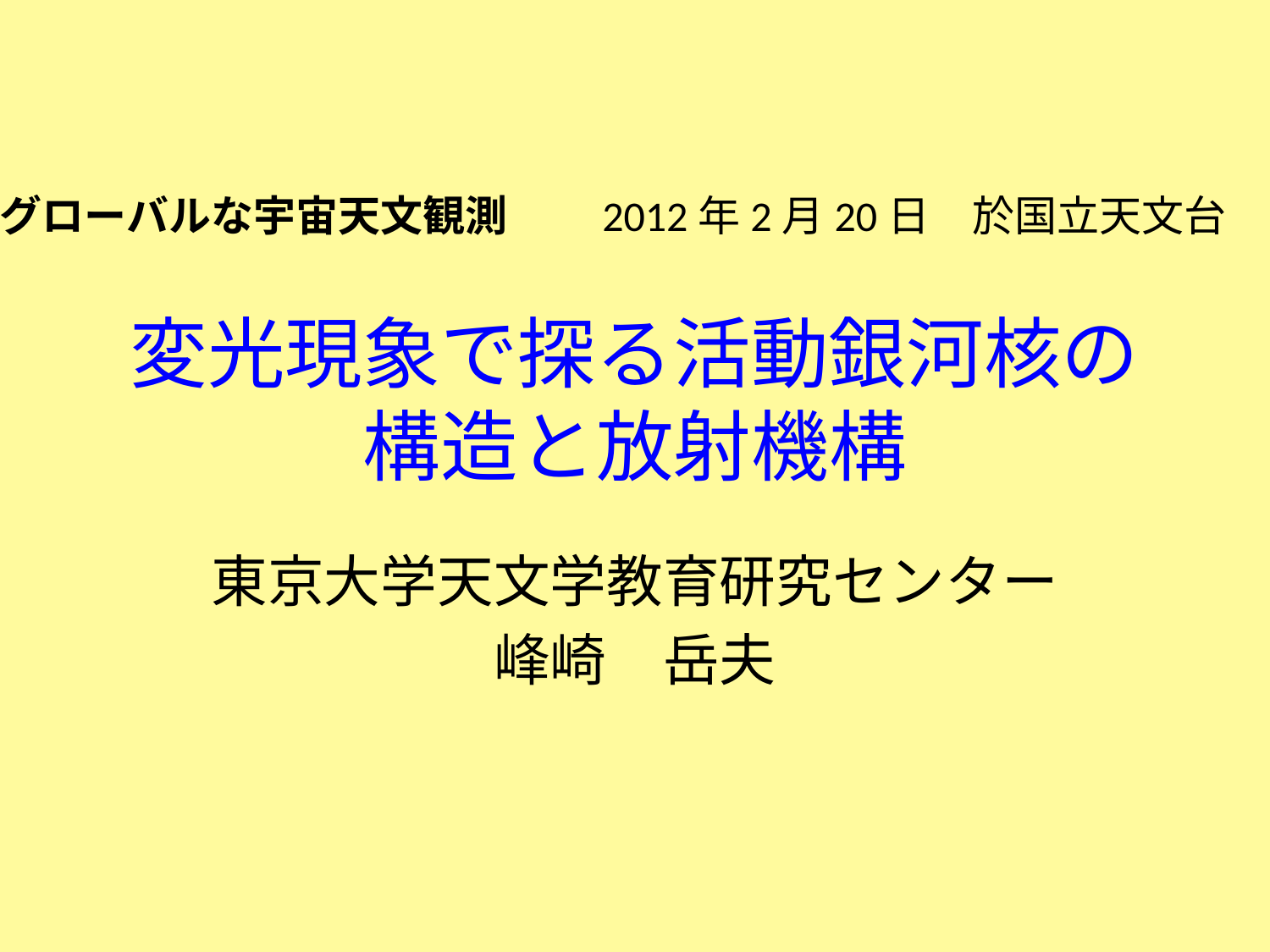

グローバルな宇宙天文観測　　2012年2月20日　於国立天文台
# 変光現象で探る活動銀河核の構造と放射機構
東京大学天文学教育研究センター
峰崎　岳夫